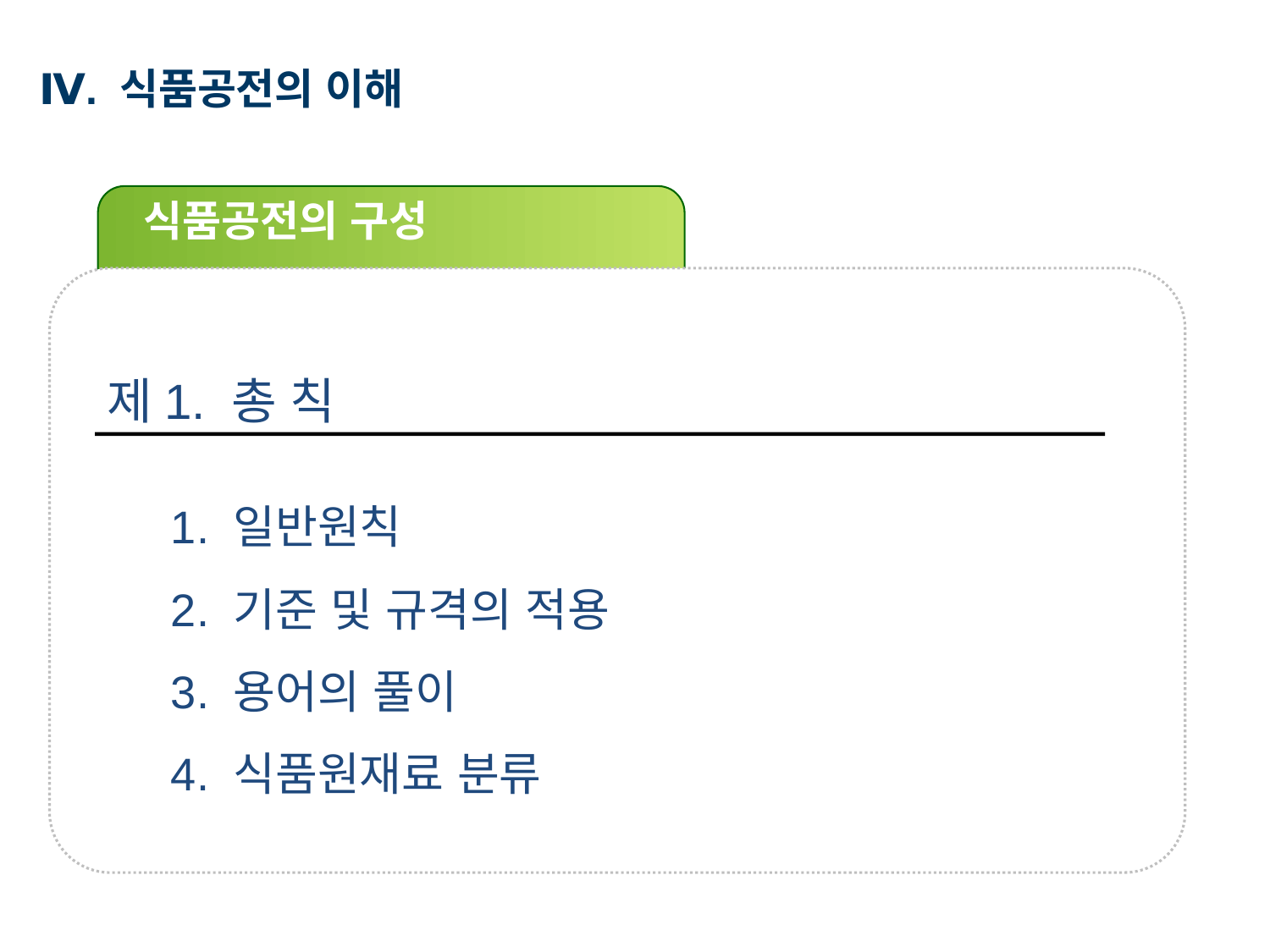

Ⅳ. 식품공전의 이해
식품공전의 구성

제1. 총 칙

     1. 일반원칙
     2. 기준 및 규격의 적용
     3. 용어의 풀이
     4. 식품원재료 분류